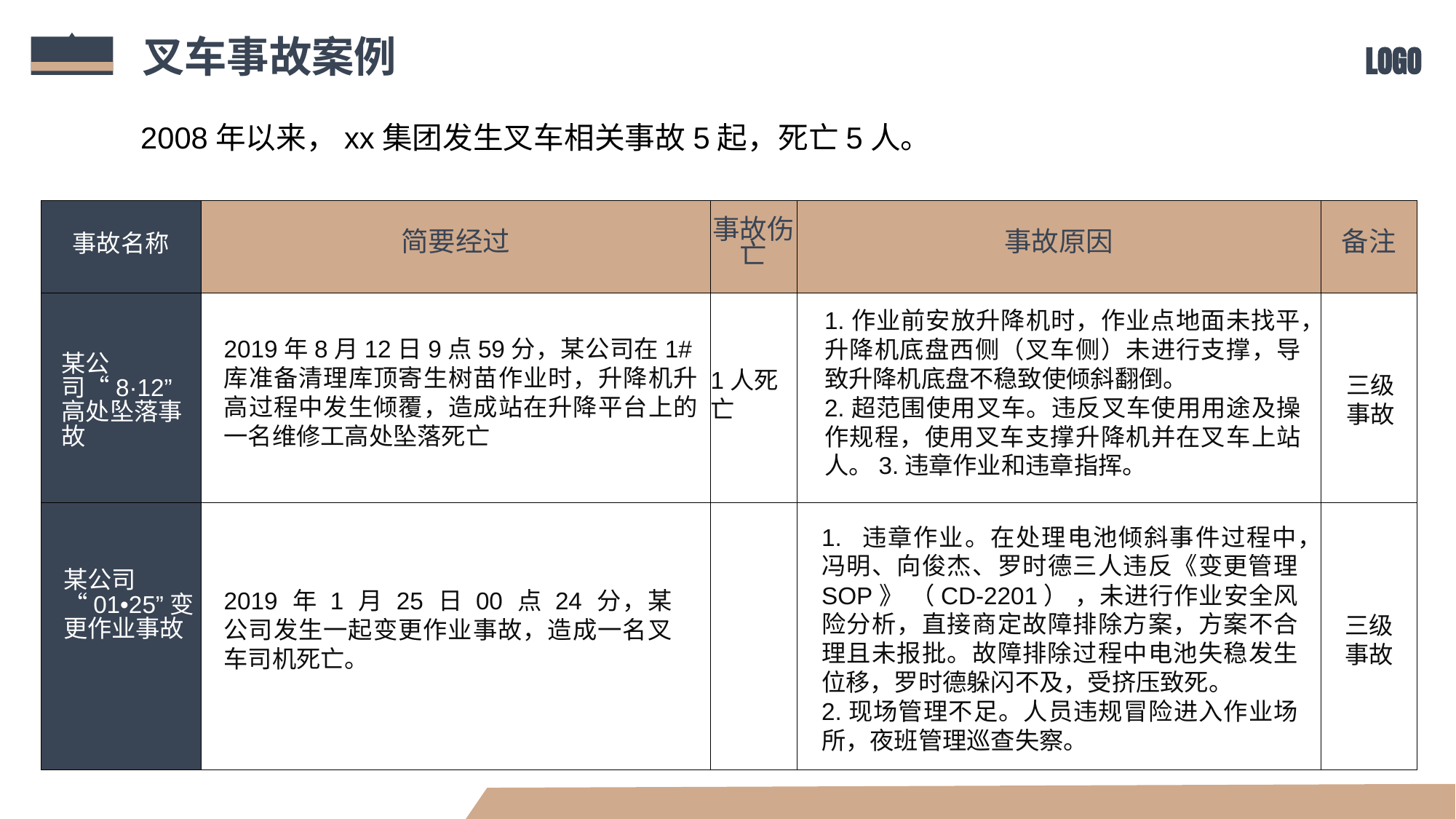

叉车事故案例
2008年以来，xx集团发生叉车相关事故5起，死亡5人。
| 事故名称 | 简要经过 | 事故伤亡 | 事故原因 | 备注 |
| --- | --- | --- | --- | --- |
|  |  |  |  |  |
|  |  |  |  |  |
1.作业前安放升降机时，作业点地面未找平，升降机底盘西侧（叉车侧）未进行支撑，导致升降机底盘不稳致使倾斜翻倒。
2.超范围使用叉车。违反叉车使用用途及操作规程，使用叉车支撑升降机并在叉车上站人。3.违章作业和违章指挥。
2019年8月12日9点59分，某公司在1#库准备清理库顶寄生树苗作业时，升降机升高过程中发生倾覆，造成站在升降平台上的一名维修工高处坠落死亡
某公司“8·12”高处坠落事故
1人死亡
三级事故
违章作业。在处理电池倾斜事件过程中，
冯明、向俊杰、罗时德三人违反《变更管理 SOP》 （CD-2201） ，未进行作业安全风险分析，直接商定故障排除方案，方案不合理且未报批。故障排除过程中电池失稳发生位移，罗时德躲闪不及，受挤压致死。
2.现场管理不足。人员违规冒险进入作业场所，夜班管理巡查失察。
某公司 “01•25”变更作业事故
2019 年 1 月 25 日 00 点 24 分，某公司发生一起变更作业事故，造成一名叉车司机死亡。
三级事故